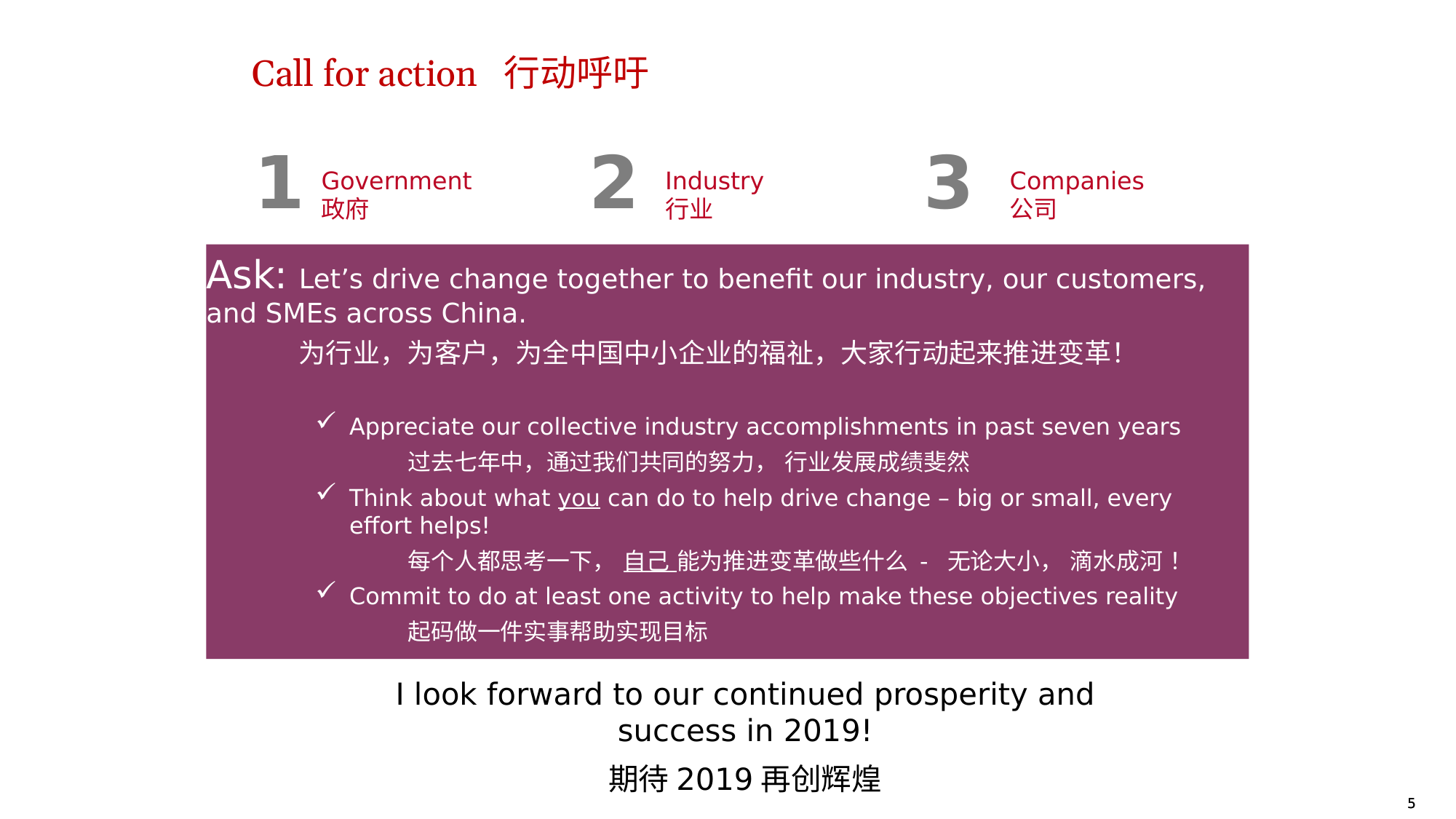

Call for action  行动呼吁
1

2

3

Government
政府
Industry
行业
Companies
公司
Ask:	Let’s drive change together to benefit our industry, our customers, 	and SMEs across China.
	为行业，为客户，为全中国中小企业的福祉，大家行动起来推进变革！

Appreciate our collective industry accomplishments in past seven years
	过去七年中，通过我们共同的努力， 行业发展成绩斐然
Think about what you can do to help drive change – big or small, every effort helps!
	每个人都思考一下， 自己 能为推进变革做些什么 -  无论大小， 滴水成河 ！
Commit to do at least one activity to help make these objectives reality
	起码做一件实事帮助实现目标

I look forward to our continued prosperity and success in 2019!
期待2019再创辉煌